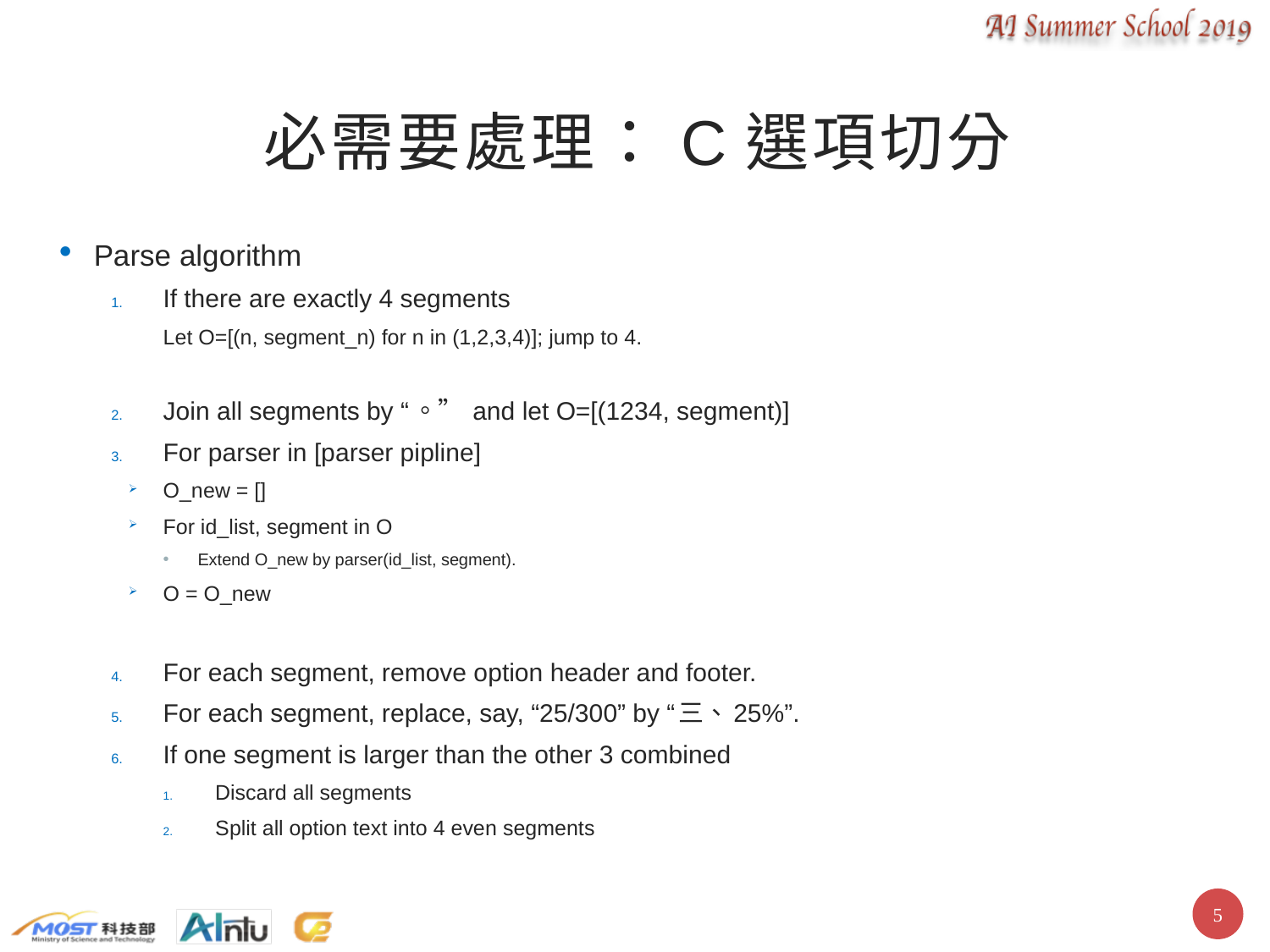

# 必需要處理：C選項切分
Parse algorithm
If there are exactly 4 segments
Let O=[(n, segment_n) for n in (1,2,3,4)]; jump to 4.

Join all segments by “。” and let O=[(1234, segment)]
For parser in [parser pipline]
O_new = []
For id_list, segment in O
Extend O_new by parser(id_list, segment).
O = O_new

For each segment, remove option header and footer.
For each segment, replace, say, “25/300” by “三、25%”.
If one segment is larger than the other 3 combined
Discard all segments
Split all option text into 4 even segments

5